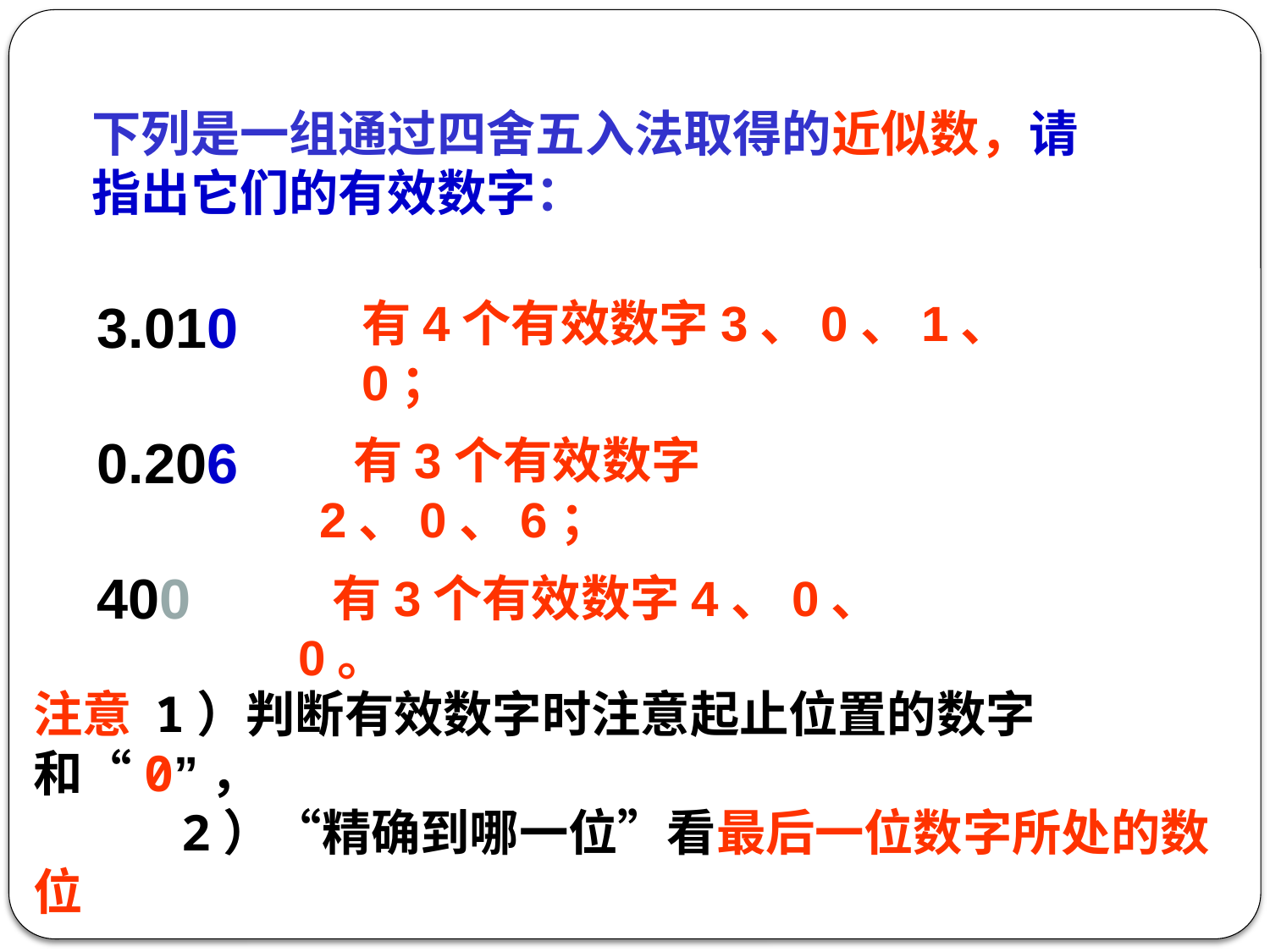

下列是一组通过四舍五入法取得的近似数，请指出它们的有效数字：
3.010

0.206

400
有4个有效数字3、0、1、0；
  有3个有效数字2、0、6；

  有3个有效数字4、0、0。
注意 1）判断有效数字时注意起止位置的数字和“0”，
     2）“精确到哪一位”看最后一位数字所处的数位